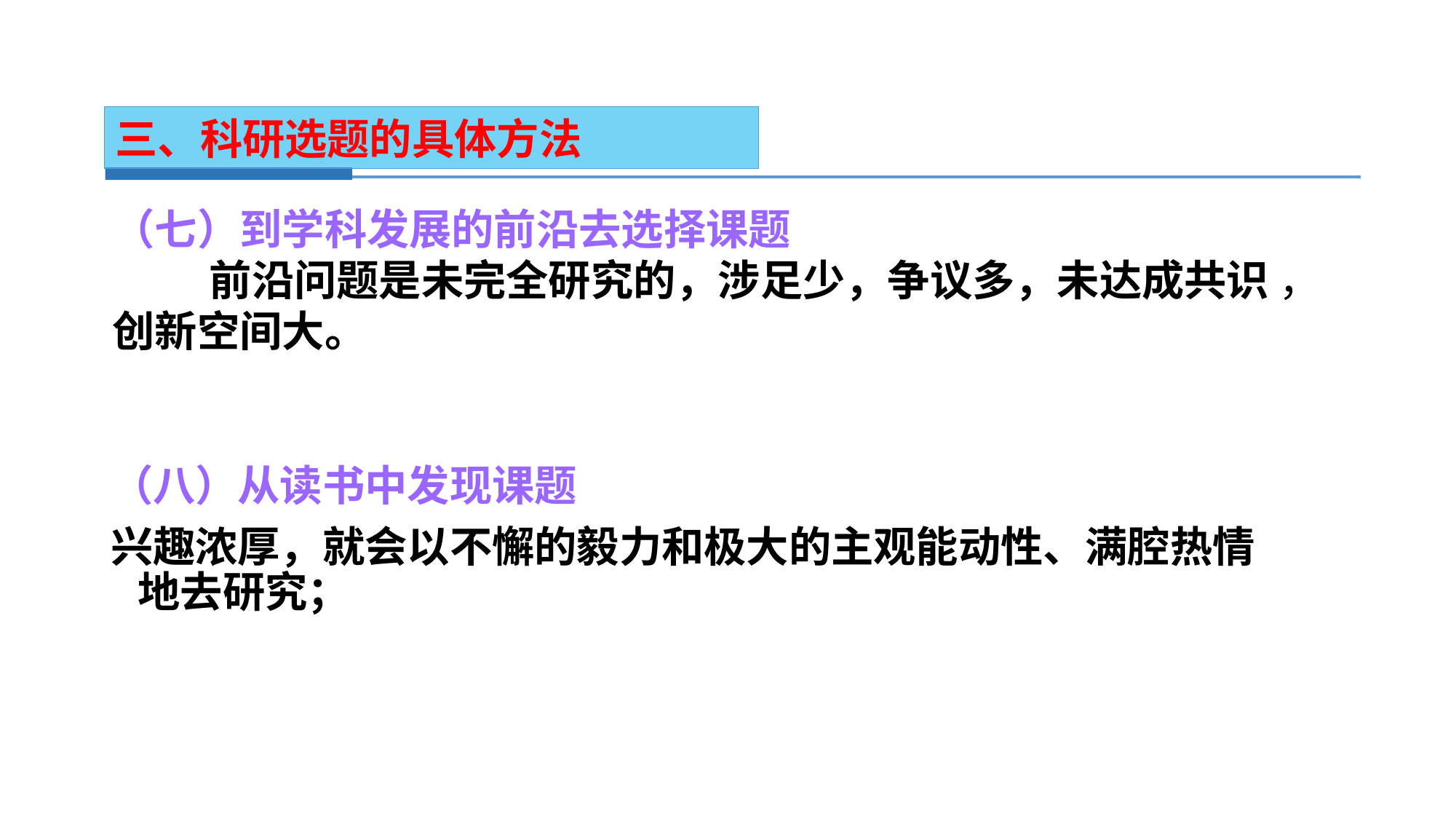

三、科研选题的具体方法
（七）到学科发展的前沿去选择课题
         前沿问题是未完全研究的，涉足少，争议多，未达成共识 ，
创新空间大。

（八）从读书中发现课题
兴趣浓厚，就会以不懈的毅力和极大的主观能动性、满腔热情地去研究；